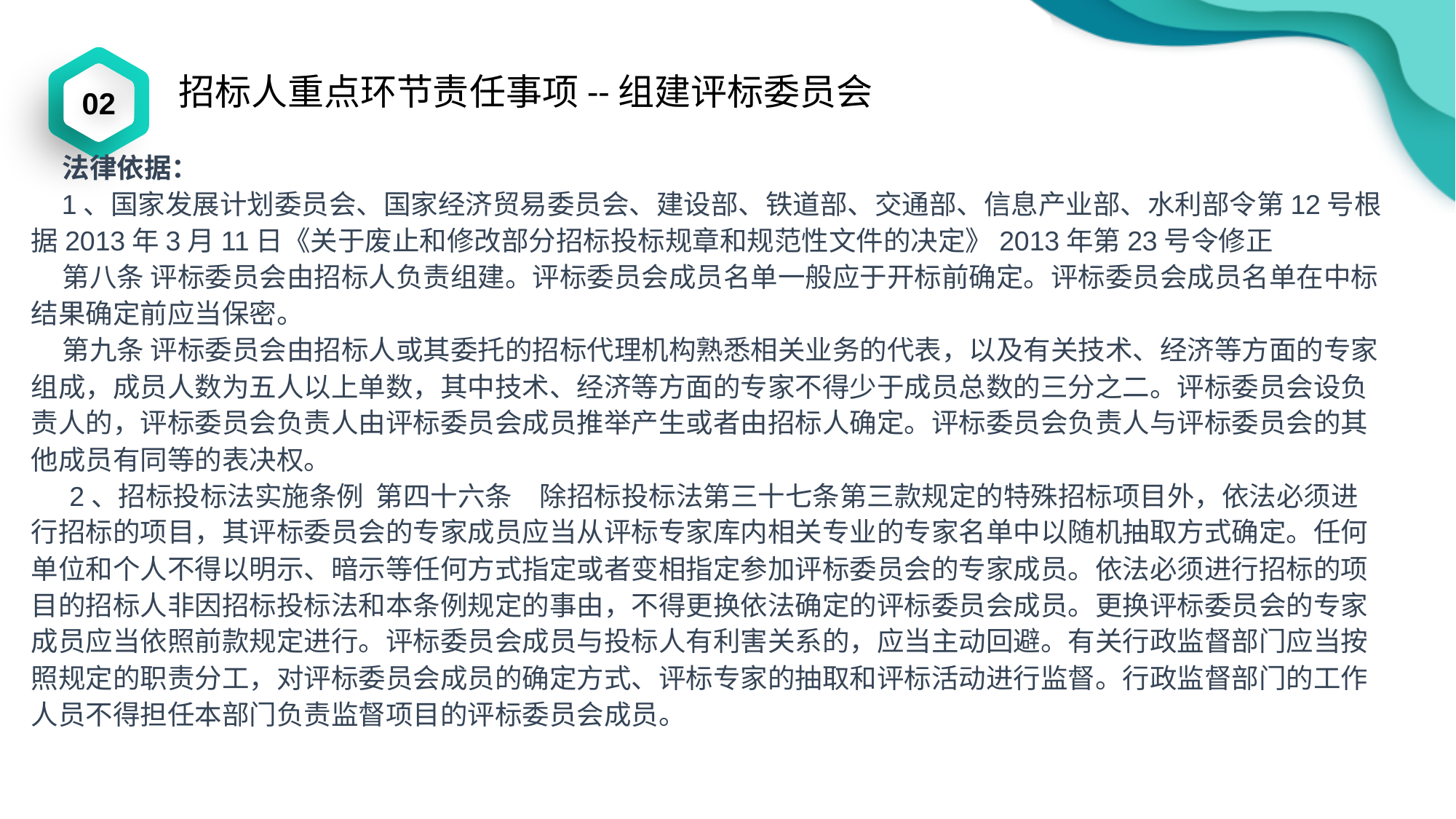

02
招标人重点环节责任事项--组建评标委员会
    法律依据：
    1、国家发展计划委员会、国家经济贸易委员会、建设部、铁道部、交通部、信息产业部、水利部令第12号根据2013年3月11日《关于废止和修改部分招标投标规章和规范性文件的决定》2013年第23号令修正
    第八条 评标委员会由招标人负责组建。评标委员会成员名单一般应于开标前确定。评标委员会成员名单在中标结果确定前应当保密。
    第九条 评标委员会由招标人或其委托的招标代理机构熟悉相关业务的代表，以及有关技术、经济等方面的专家组成，成员人数为五人以上单数，其中技术、经济等方面的专家不得少于成员总数的三分之二。评标委员会设负责人的，评标委员会负责人由评标委员会成员推举产生或者由招标人确定。评标委员会负责人与评标委员会的其他成员有同等的表决权。
     2、招标投标法实施条例  第四十六条　除招标投标法第三十七条第三款规定的特殊招标项目外，依法必须进行招标的项目，其评标委员会的专家成员应当从评标专家库内相关专业的专家名单中以随机抽取方式确定。任何单位和个人不得以明示、暗示等任何方式指定或者变相指定参加评标委员会的专家成员。依法必须进行招标的项目的招标人非因招标投标法和本条例规定的事由，不得更换依法确定的评标委员会成员。更换评标委员会的专家成员应当依照前款规定进行。评标委员会成员与投标人有利害关系的，应当主动回避。有关行政监督部门应当按照规定的职责分工，对评标委员会成员的确定方式、评标专家的抽取和评标活动进行监督。行政监督部门的工作人员不得担任本部门负责监督项目的评标委员会成员。